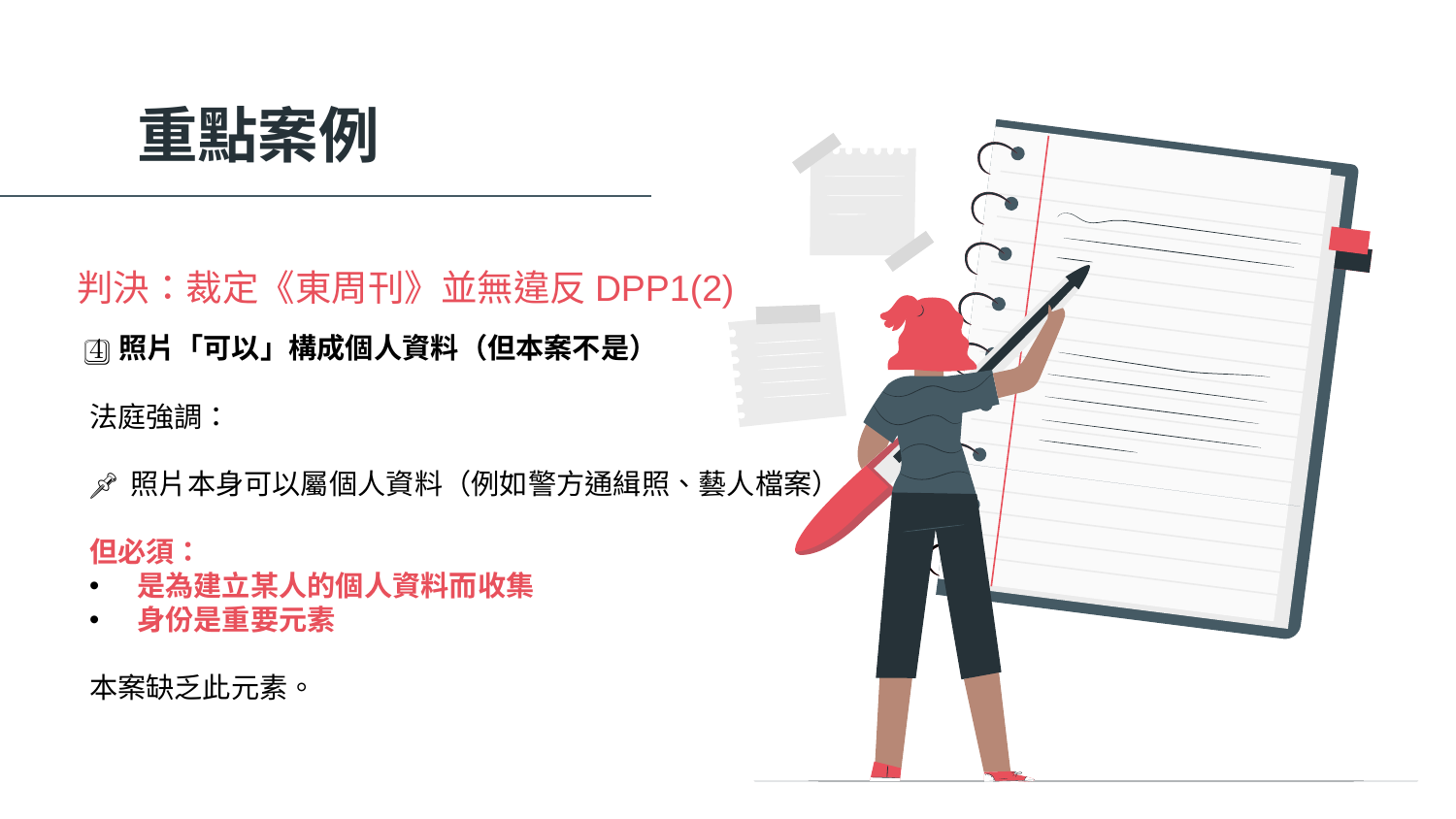

重點案例

# 判決：裁定《東周刊》並無違反DPP1(2)
4️⃣ 照片「可以」構成個人資料（但本案不是）

法庭強調：

📌 照片本身可以屬個人資料（例如警方通緝照、藝人檔案）

但必須：
 是為建立某人的個人資料而收集
 身份是重要元素

本案缺乏此元素。